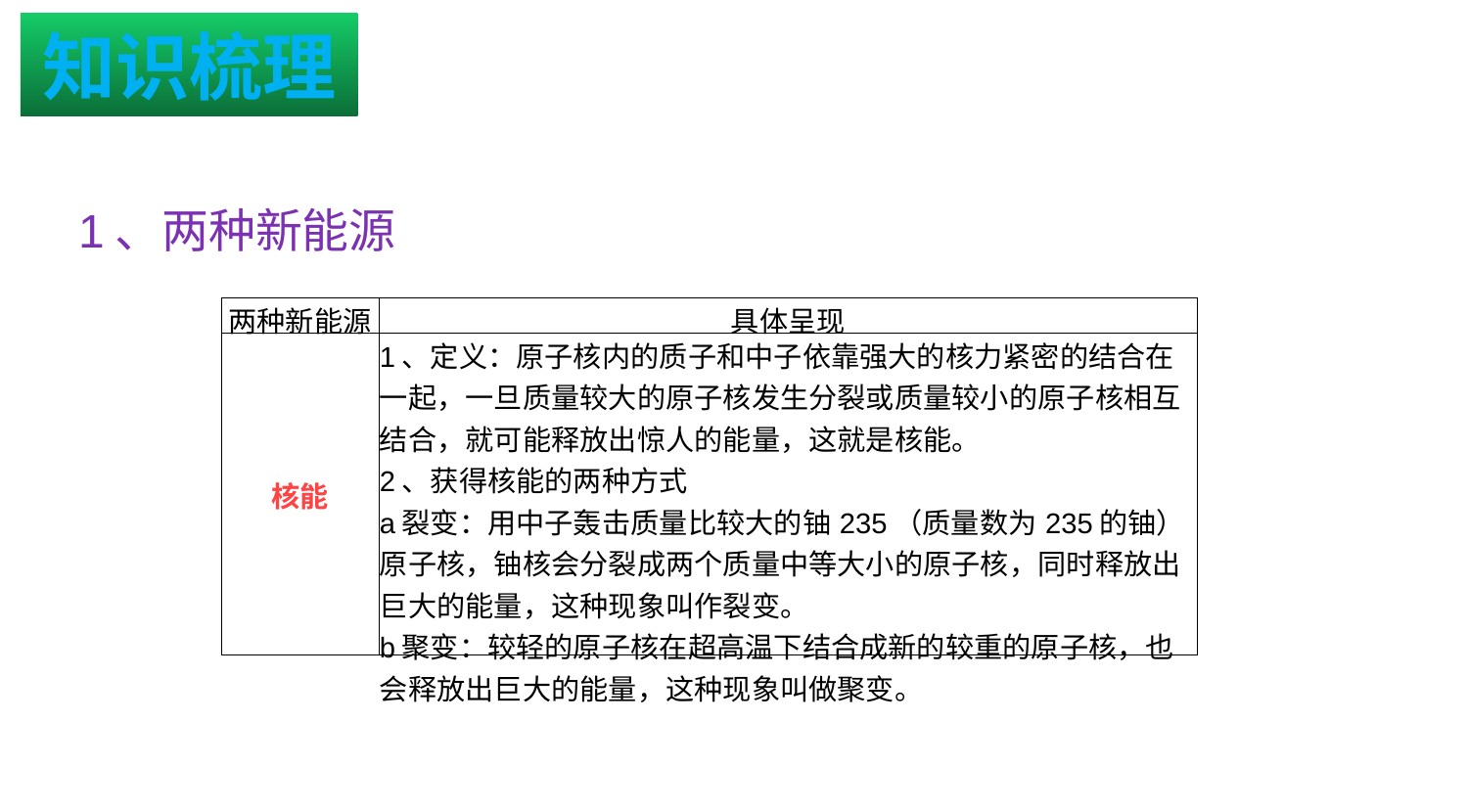

知识梳理
1、两种新能源
| 两种新能源 | 具体呈现 |
| --- | --- |
| 核能 | 1、定义：原子核内的质子和中子依靠强大的核力紧密的结合在一起，一旦质量较大的原子核发生分裂或质量较小的原子核相互结合，就可能释放出惊人的能量，这就是核能。 2、获得核能的两种方式 a裂变：用中子轰击质量比较大的铀235（质量数为235的铀）原子核，铀核会分裂成两个质量中等大小的原子核，同时释放出巨大的能量，这种现象叫作裂变。 b聚变：较轻的原子核在超高温下结合成新的较重的原子核，也会释放出巨大的能量，这种现象叫做聚变。 |